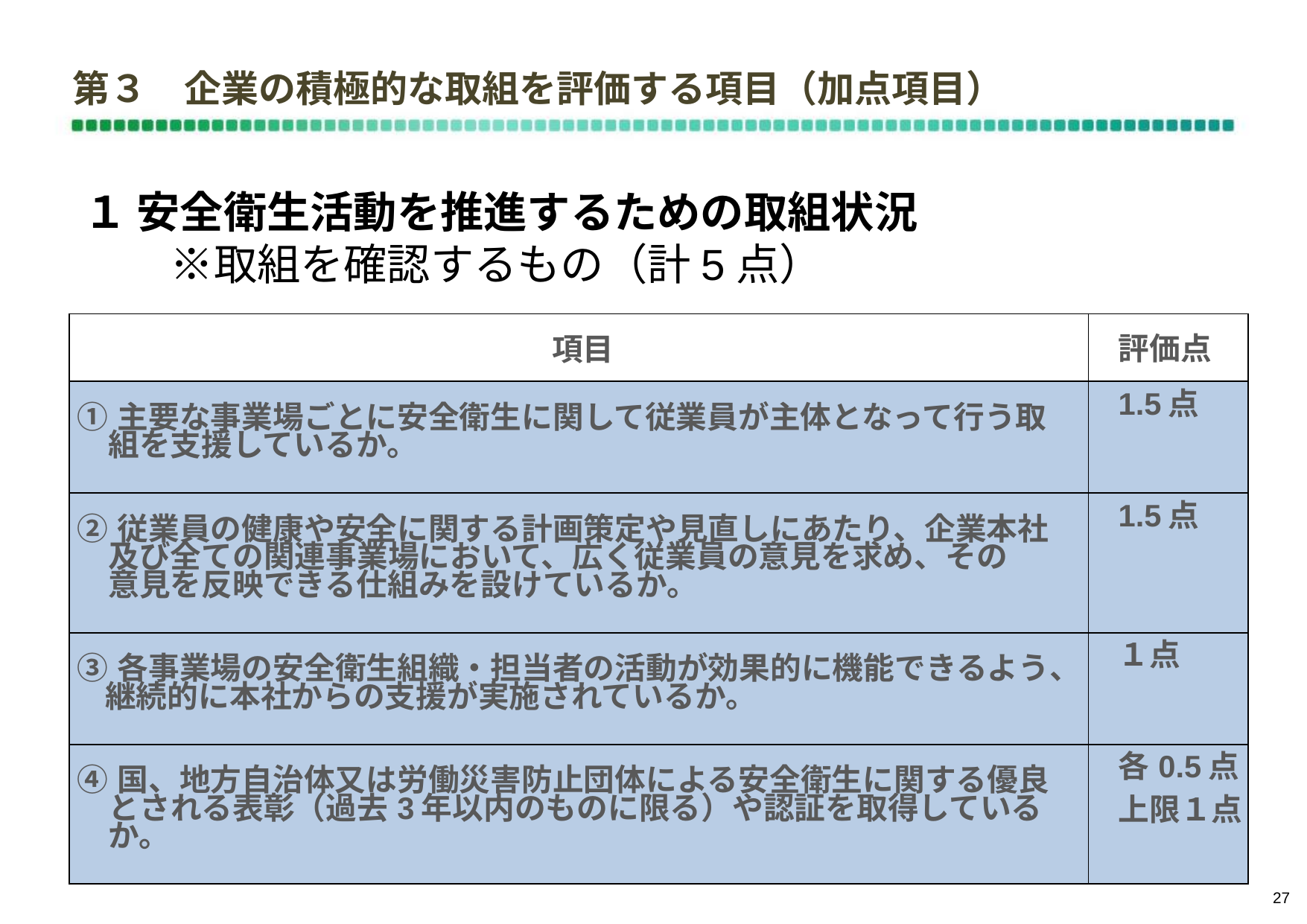

# 第３　企業の積極的な取組を評価する項目（加点項目）
１ 安全衛生活動を推進するための取組状況
　　※取組を確認するもの（計5点）
| 項目 | 評価点 |
| --- | --- |
| ①主要な事業場ごとに安全衛生に関して従業員が主体となって行う取 　組を支援しているか。 | 1.5点 |
| ②従業員の健康や安全に関する計画策定や見直しにあたり、企業本社 　及び全ての関連事業場において、広く従業員の意見を求め、その 　意見を反映できる仕組みを設けているか。 | 1.5点 |
| ③各事業場の安全衛生組織・担当者の活動が効果的に機能できるよう、継続的に本社からの支援が実施されているか。 | １点 |
| ④国、地方自治体又は労働災害防止団体による安全衛生に関する優良 　とされる表彰（過去3年以内のものに限る）や認証を取得している 　か。 | 各0.5点 上限１点 |
27